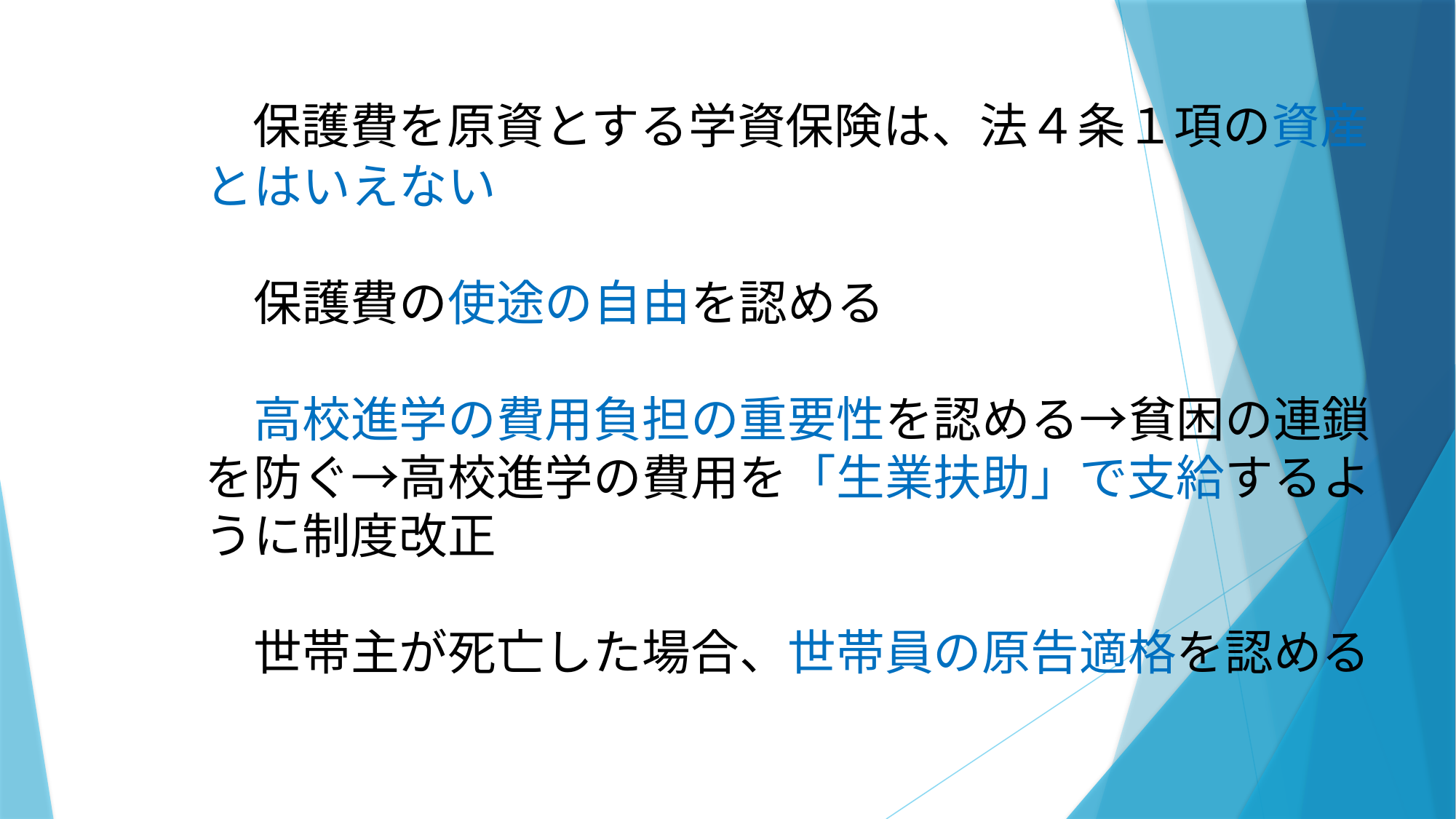

保護費を原資とする学資保険は、法４条１項の資産
　　　　とはいえない

　　　　　保護費の使途の自由を認める

　　　　　高校進学の費用負担の重要性を認める→貧困の連鎖
　　　　を防ぐ→高校進学の費用を「生業扶助」で支給するよ
　　　　うに制度改正

　　　　　世帯主が死亡した場合、世帯員の原告適格を認める